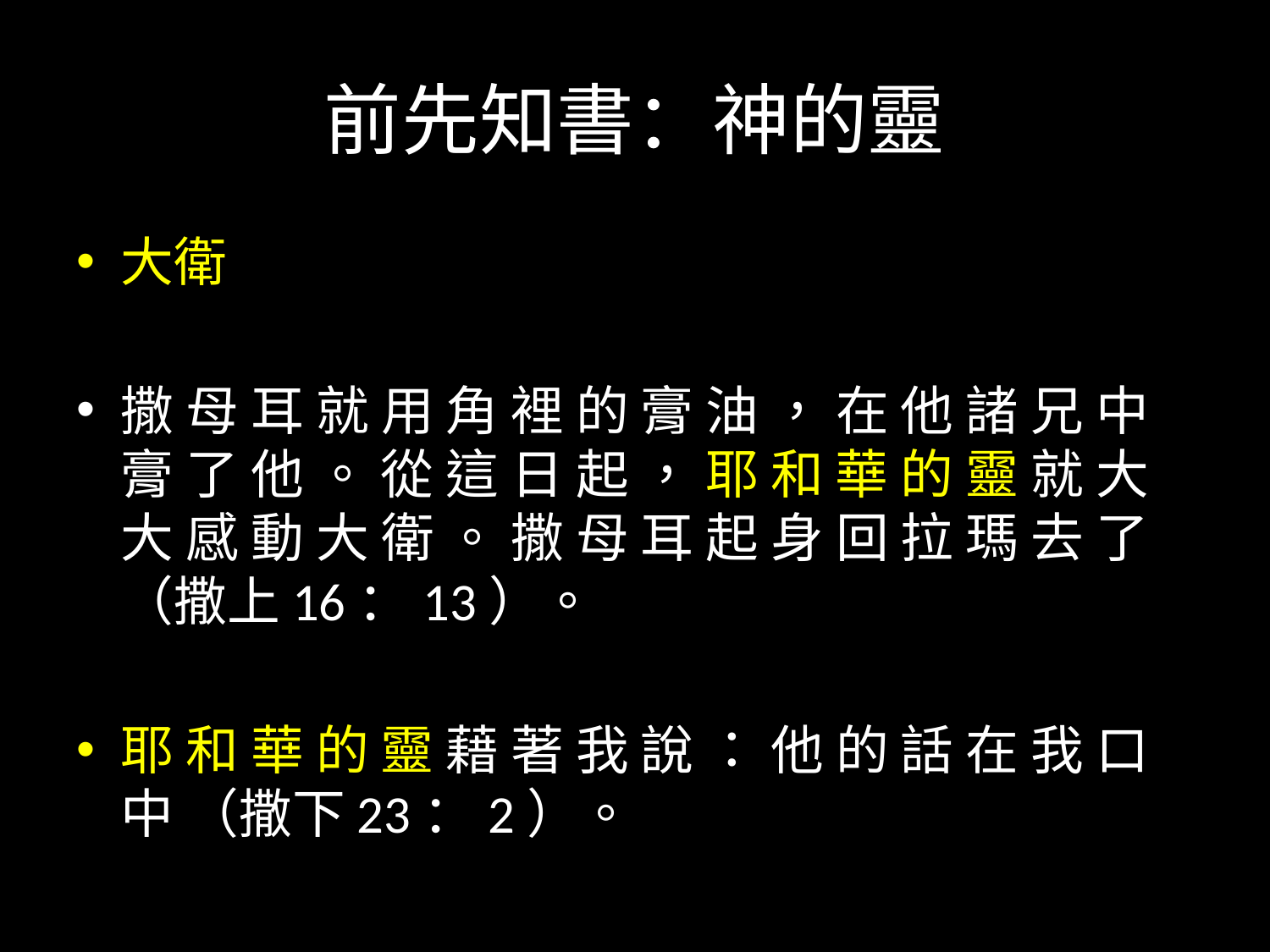

# 前先知書：神的靈
大衛

撒 母 耳 就 用 角 裡 的 膏 油 ， 在 他 諸 兄 中 膏 了 他 。 從 這 日 起 ， 耶 和 華 的 靈 就 大 大 感 動 大 衛 。 撒 母 耳 起 身 回 拉 瑪 去 了 （撒上16：13）。

耶 和 華 的 靈 藉 著 我 說 ： 他 的 話 在 我 口 中 （撒下23：2）。